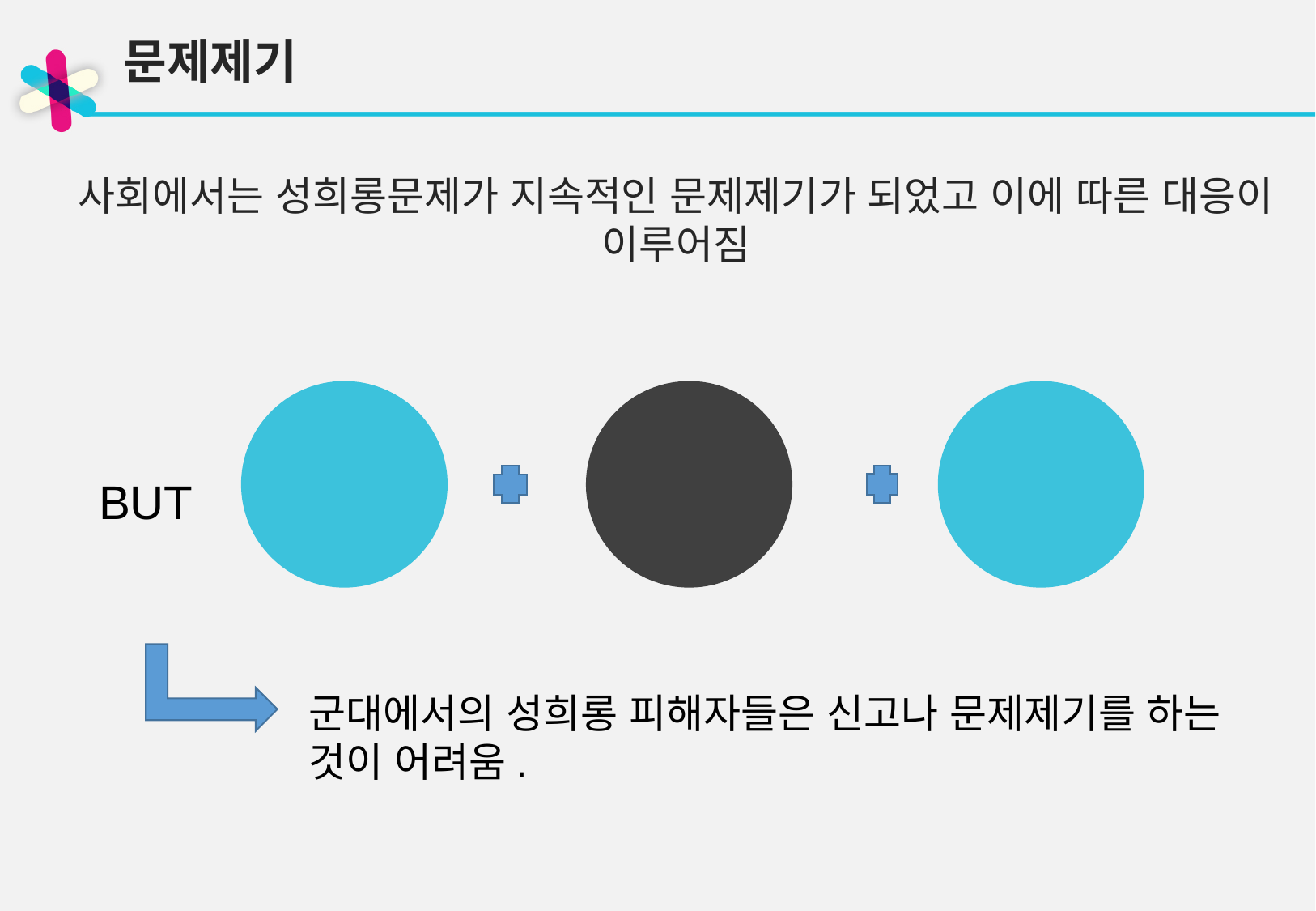

문제제기
사회에서는 성희롱문제가 지속적인 문제제기가 되었고 이에 따른 대응이 이루어짐

폐쇄성
집단적
강한 위계질서
BUT

군대에서의 성희롱 피해자들은 신고나 문제제기를 하는 것이 어려움.